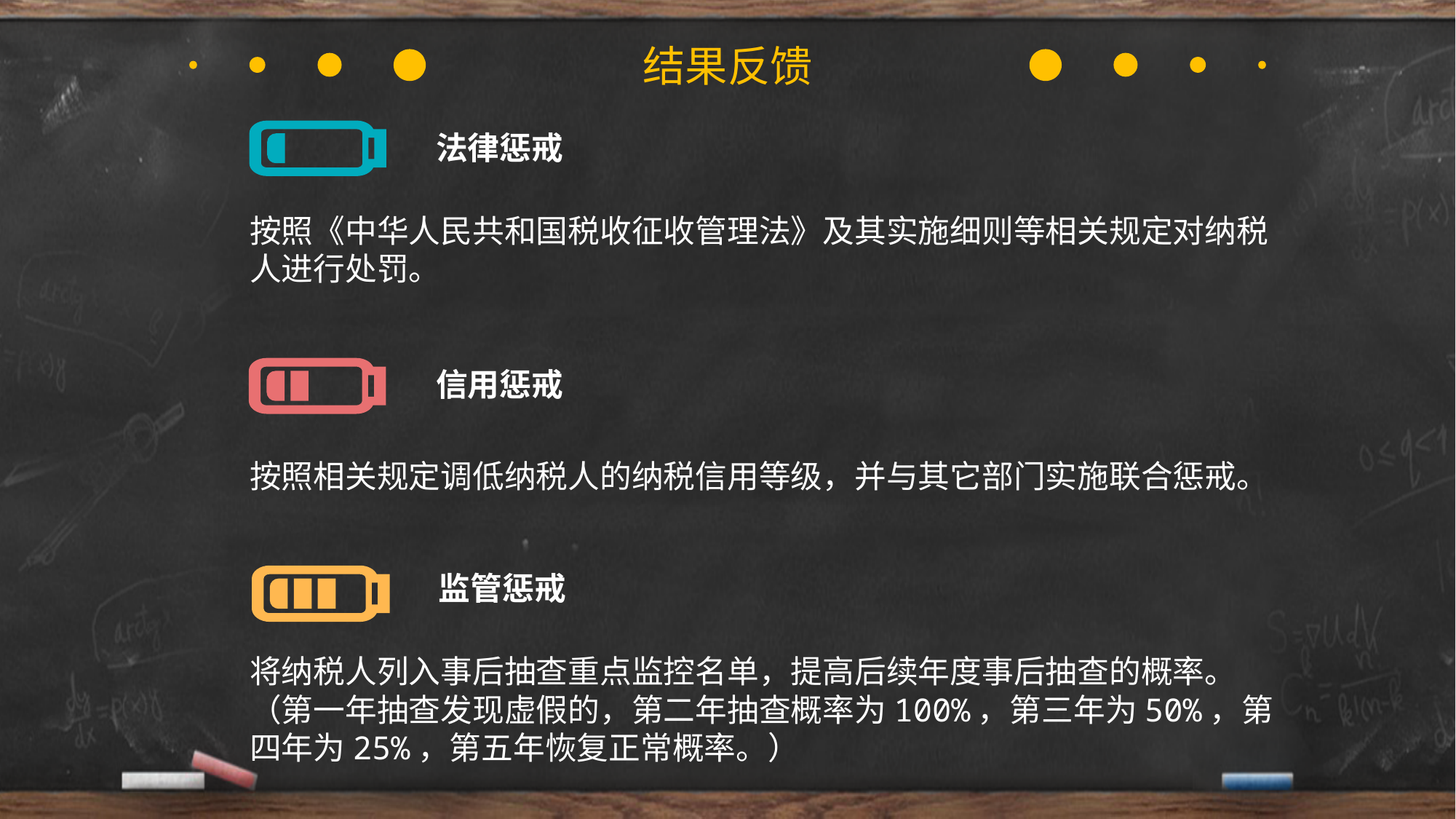

结果反馈

法律惩戒
按照《中华人民共和国税收征收管理法》及其实施细则等相关规定对纳税人进行处罚。
信用惩戒

按照相关规定调低纳税人的纳税信用等级，并与其它部门实施联合惩戒。
监管惩戒

将纳税人列入事后抽查重点监控名单，提高后续年度事后抽查的概率。（第一年抽查发现虚假的，第二年抽查概率为100%，第三年为50%，第四年为25%，第五年恢复正常概率。）